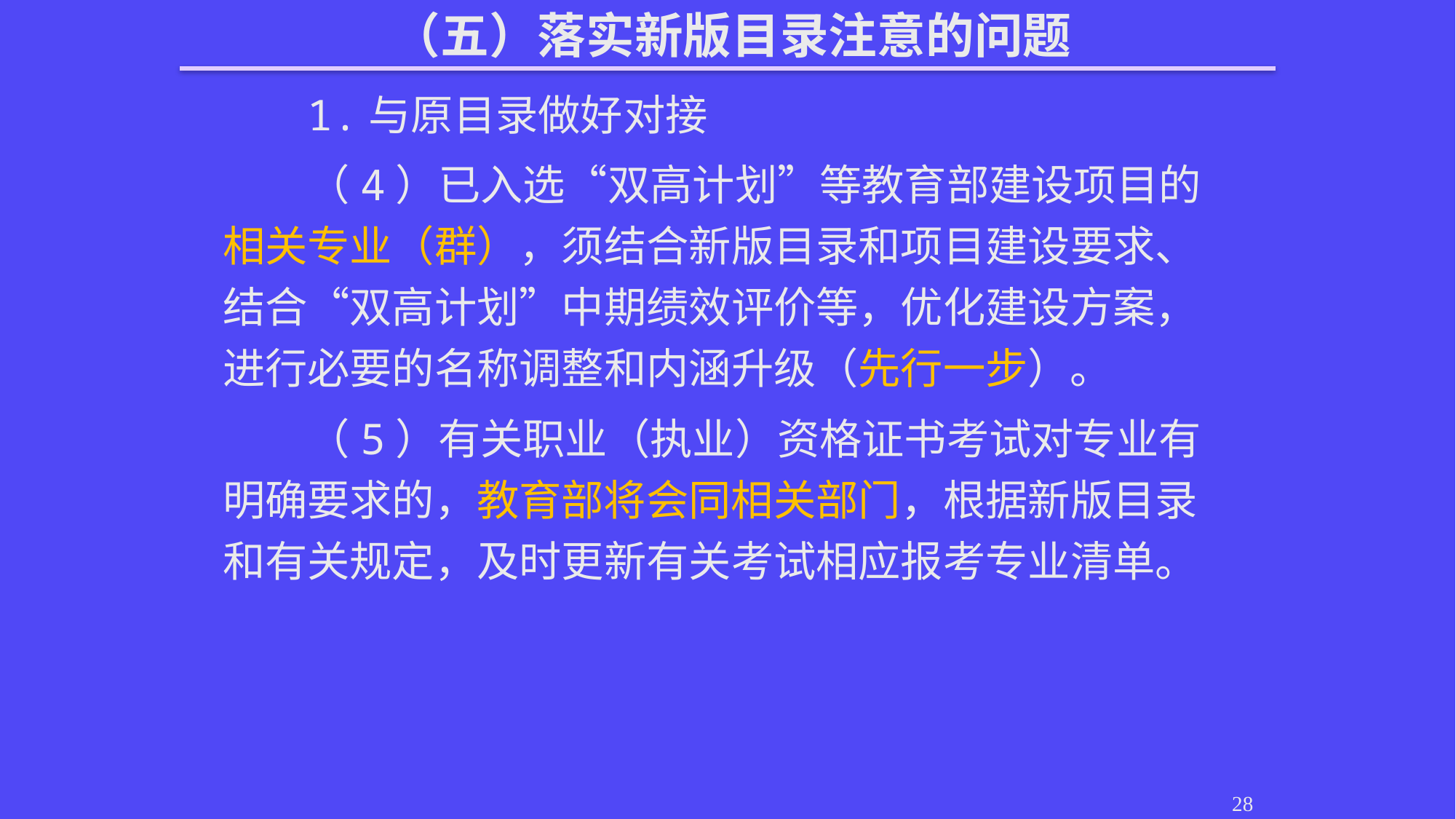

（五）落实新版目录注意的问题
1.与原目录做好对接
（4）已入选“双高计划”等教育部建设项目的相关专业（群），须结合新版目录和项目建设要求、结合“双高计划”中期绩效评价等，优化建设方案，进行必要的名称调整和内涵升级（先行一步）。
（5）有关职业（执业）资格证书考试对专业有明确要求的，教育部将会同相关部门，根据新版目录和有关规定，及时更新有关考试相应报考专业清单。
28